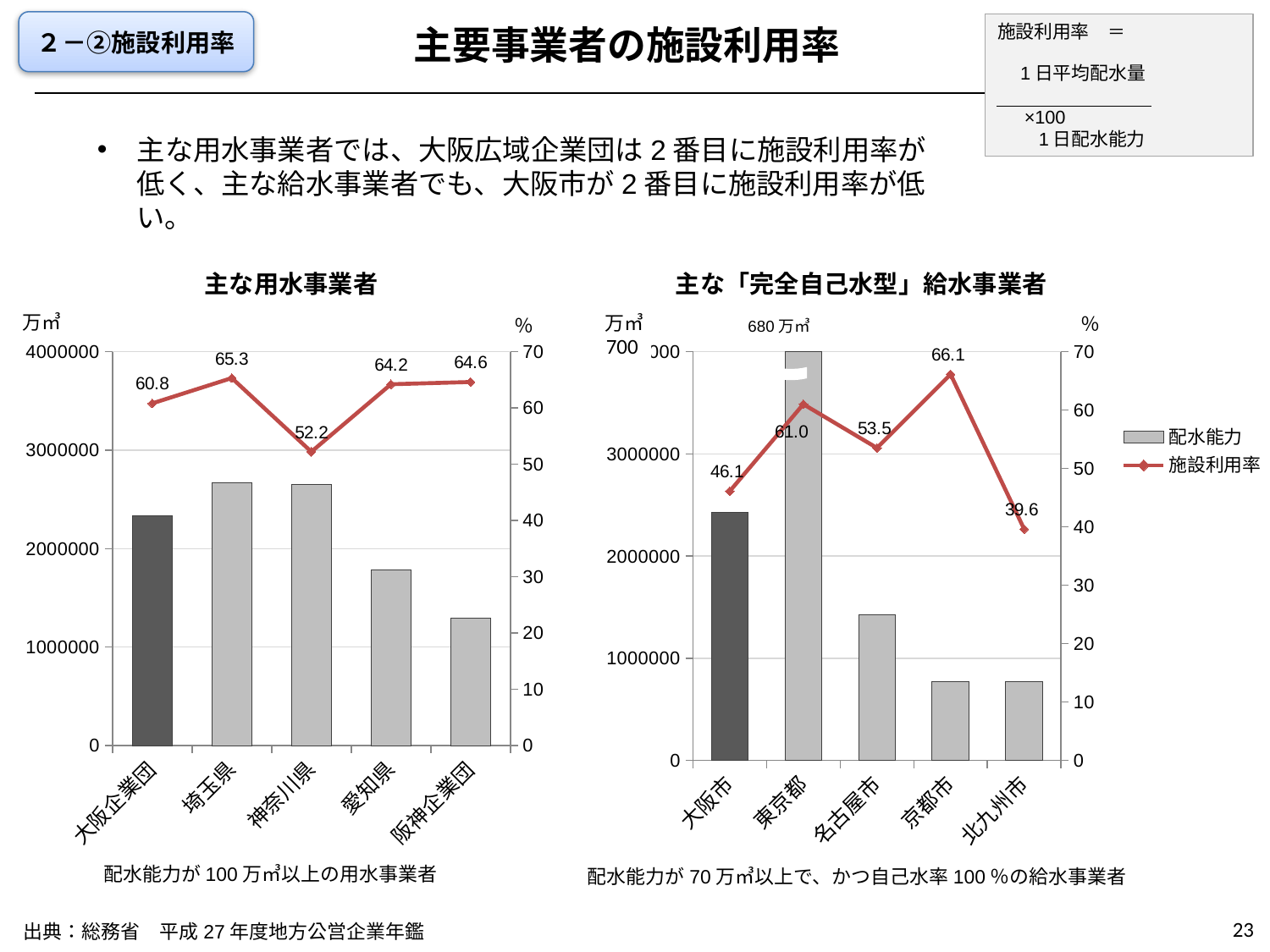

２－②施設利用率
施設利用率　＝

　1日平均配水量
　　　　　　　　　　　　　　 ×100
　　1日配水能力
主要事業者の施設利用率
主な用水事業者では、大阪広域企業団は2番目に施設利用率が低く、主な給水事業者でも、大阪市が2番目に施設利用率が低い。
主な用水事業者
主な「完全自己水型」給水事業者
万㎥
万㎥
％
％
680万㎥
700

### Chart

| Category | 配水能力 | 施設利用率 |
|---|---|---|
| 大阪企業団 | 2330000.0 | 60.8 |
| 埼玉県 | 2665000.0 | 65.3 |
| 神奈川県 | 2652400.0 | 52.2 |
| 愛知県 | 1785700.0 | 64.2 |
| 阪神企業団 | 1289900.0 | 64.6 |

### Chart

| Category | 配水能力 | 施設利用率 |
|---|---|---|
| 大阪市 | 2430000.0 | 46.1 |
| 東京都 | 6859500.0 | 61.0 |
| 名古屋市 | 1424000.0 | 53.5 |
| 京都市 | 771000.0 | 66.1 |
| 北九州市 | 769000.0 | 39.6 |

配水能力が100万㎥以上の用水事業者
配水能力が70万㎥以上で、かつ自己水率100％の給水事業者
23
出典：総務省　平成27年度地方公営企業年鑑